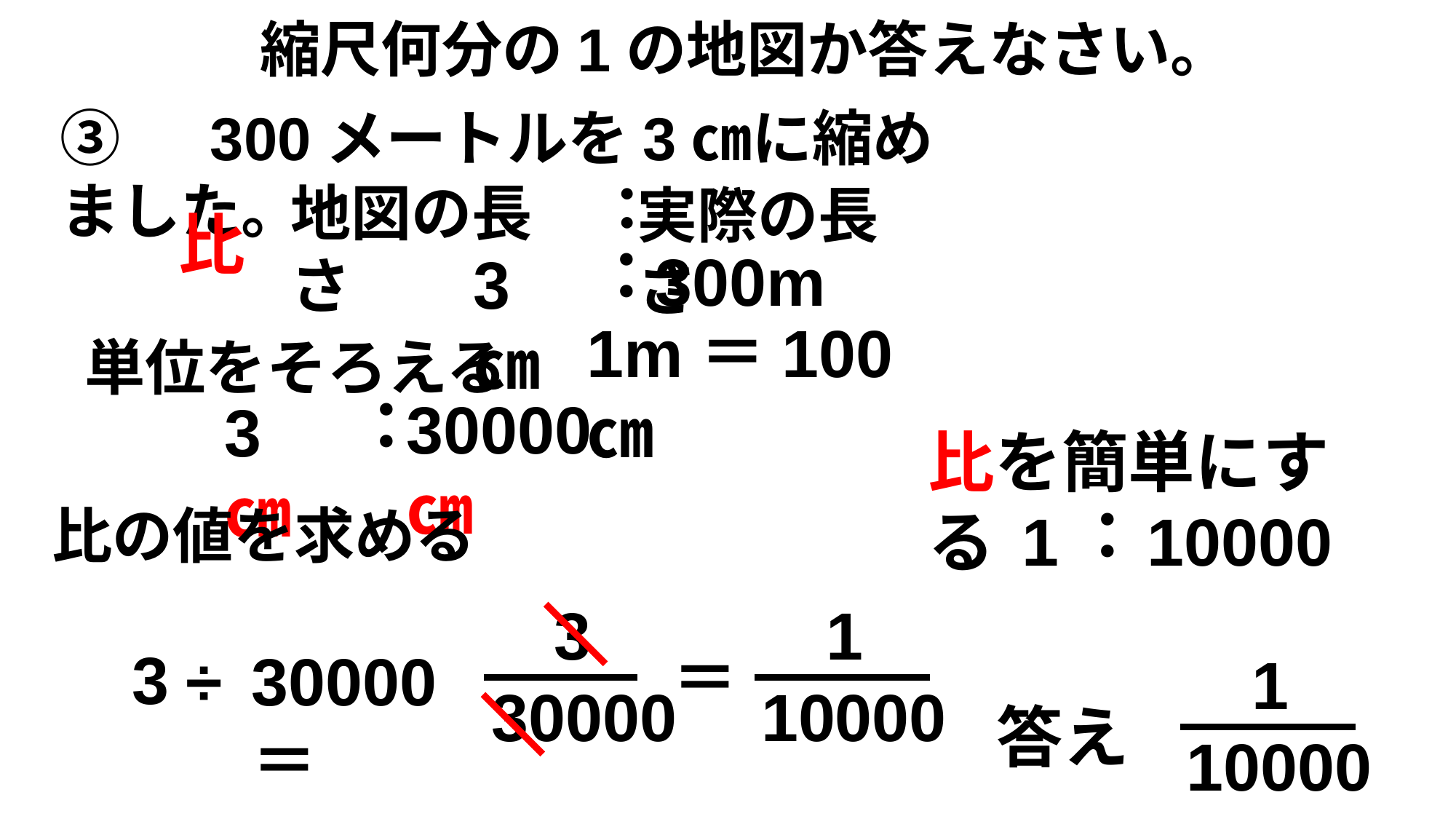

縮尺何分の1の地図か答えなさい。
③　300メートルを3㎝に縮めました。
：
地図の長さ
実際の長さ
比
：
300m
3㎝
1m＝100㎝
単位をそろえる
：
30000㎝
3㎝
比を簡単にする
：
比の値を求める
1
10000
3
30000
1
10000
＝
3
÷
30000＝
1
10000
答え